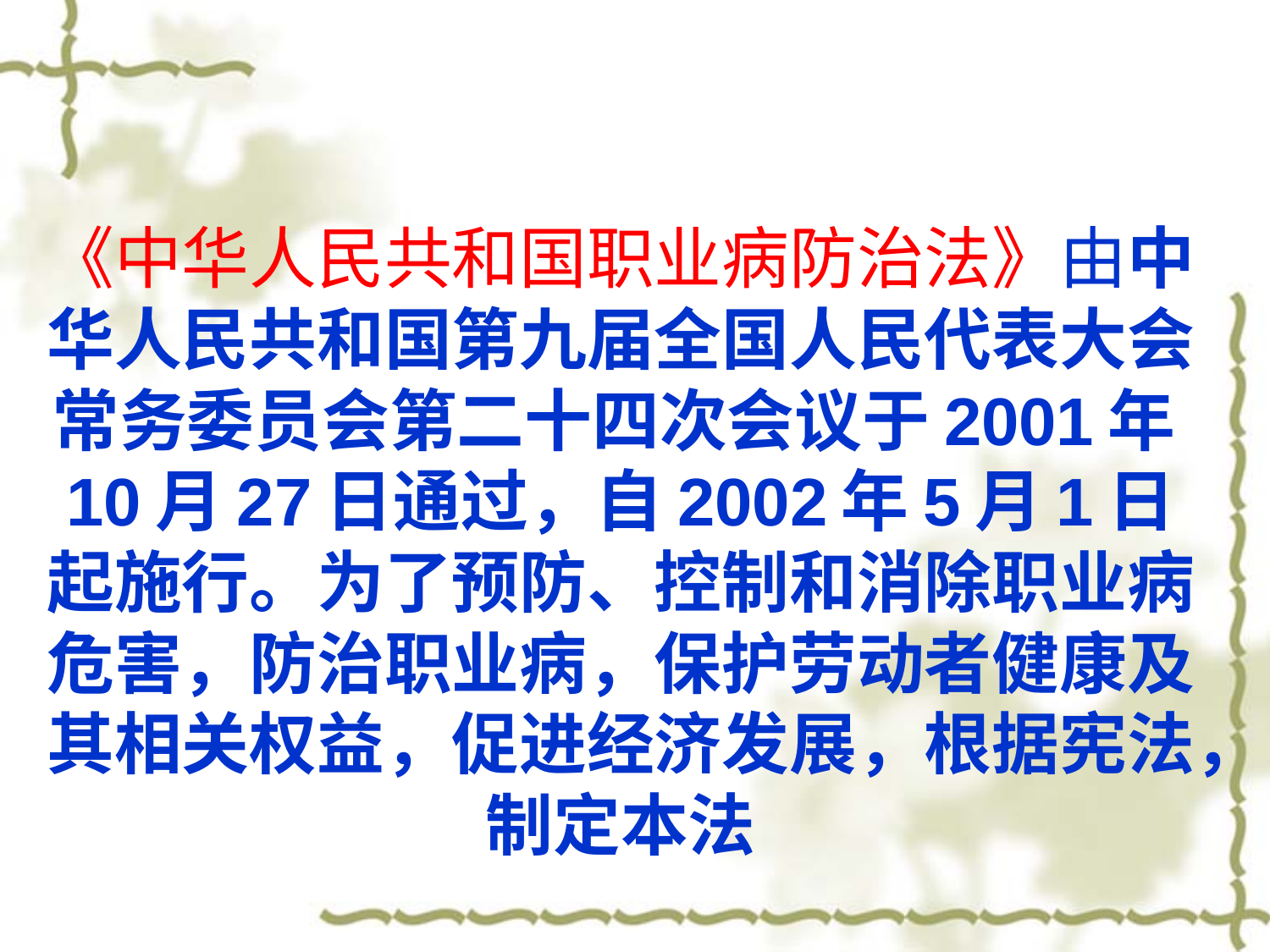

《中华人民共和国职业病防治法》由中华人民共和国第九届全国人民代表大会常务委员会第二十四次会议于2001年10月27日通过，自2002年5月1日起施行。为了预防、控制和消除职业病危害，防治职业病，保护劳动者健康及其相关权益，促进经济发展，根据宪法，制定本法